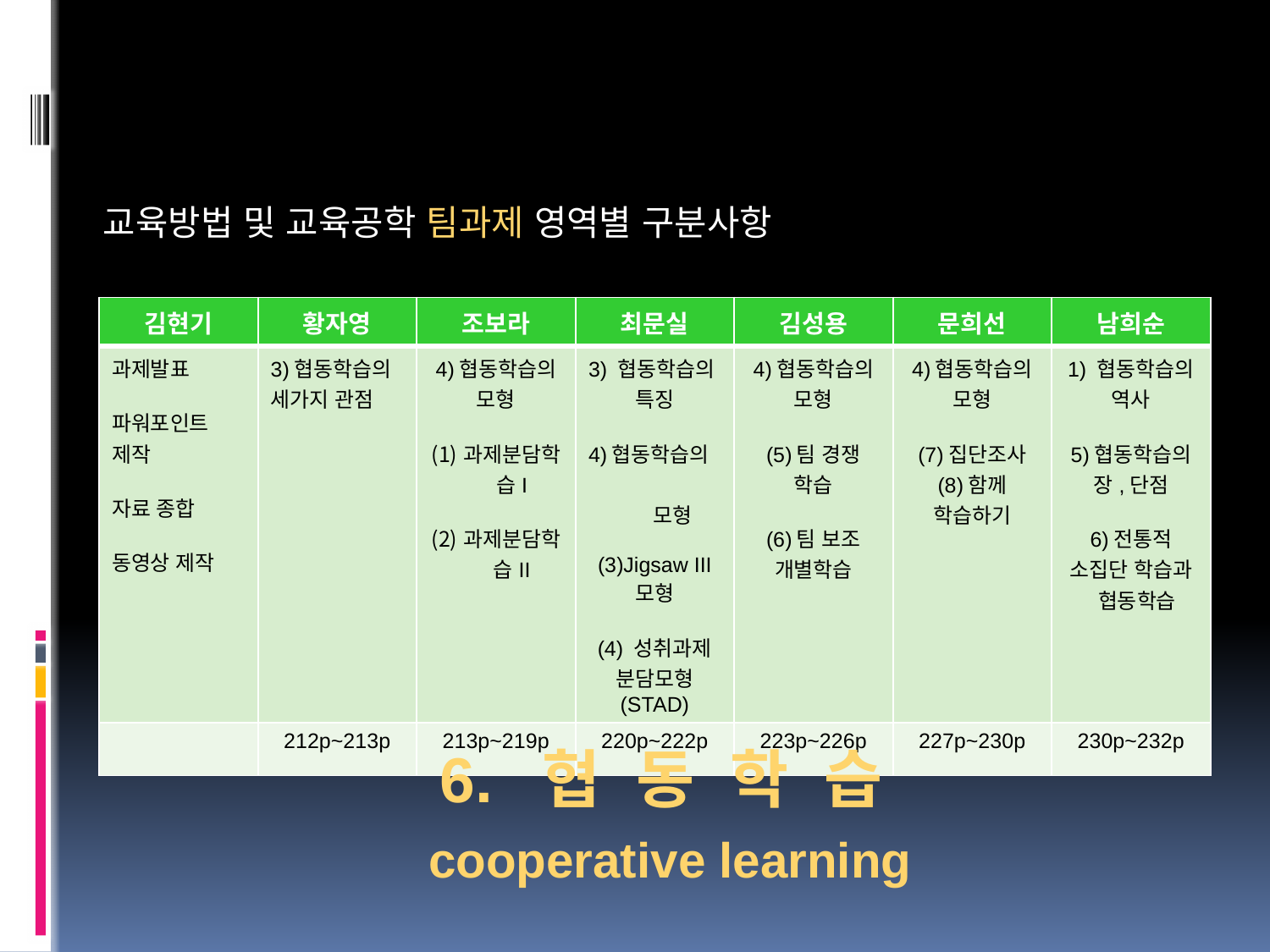

교육방법 및 교육공학 팀과제 영역별 구분사항
| 김현기 | 황자영 | 조보라 | 최문실 | 김성용 | 문희선 | 남희순 |
| --- | --- | --- | --- | --- | --- | --- |
| 과제발표 파워포인트 제작 자료 종합 동영상 제작 | 3)협동학습의 세가지 관점 | 4)협동학습의 모형 과제분담학습I 과제분담학습II | 3) 협동학습의 특징 4)협동학습의 모형 (3)Jigsaw III 모형 (4) 성취과제 분담모형 (STAD) | 4)협동학습의 모형 (5)팀 경쟁 학습 (6)팀 보조 개별학습 | 4)협동학습의 모형 (7)집단조사 (8)함께 학습하기 | 1) 협동학습의 역사 5)협동학습의 장,단점 6)전통적 소집단 학습과 협동학습 |
|  | 212p~213p | 213p~219p | 220p~222p | 223p~226p | 227p~230p | 230p~232p |
6.  협  동  학  습
 cooperative learning